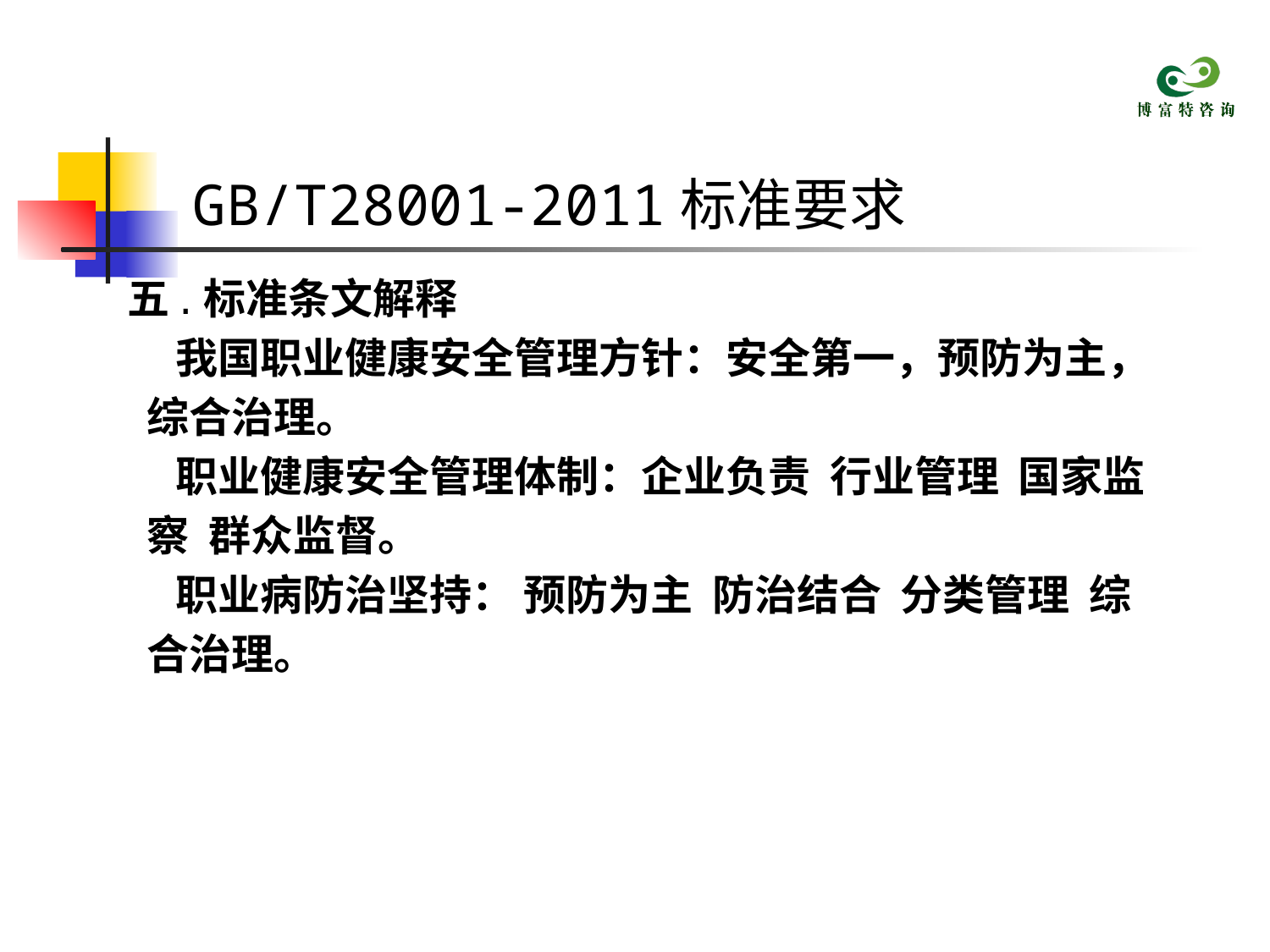

# GB/T28001-2011标准要求
五.标准条文解释
    我国职业健康安全管理方针：安全第一，预防为主，
 综合治理。
    职业健康安全管理体制：企业负责  行业管理  国家监
 察  群众监督。
    职业病防治坚持： 预防为主  防治结合  分类管理  综
 合治理。
22